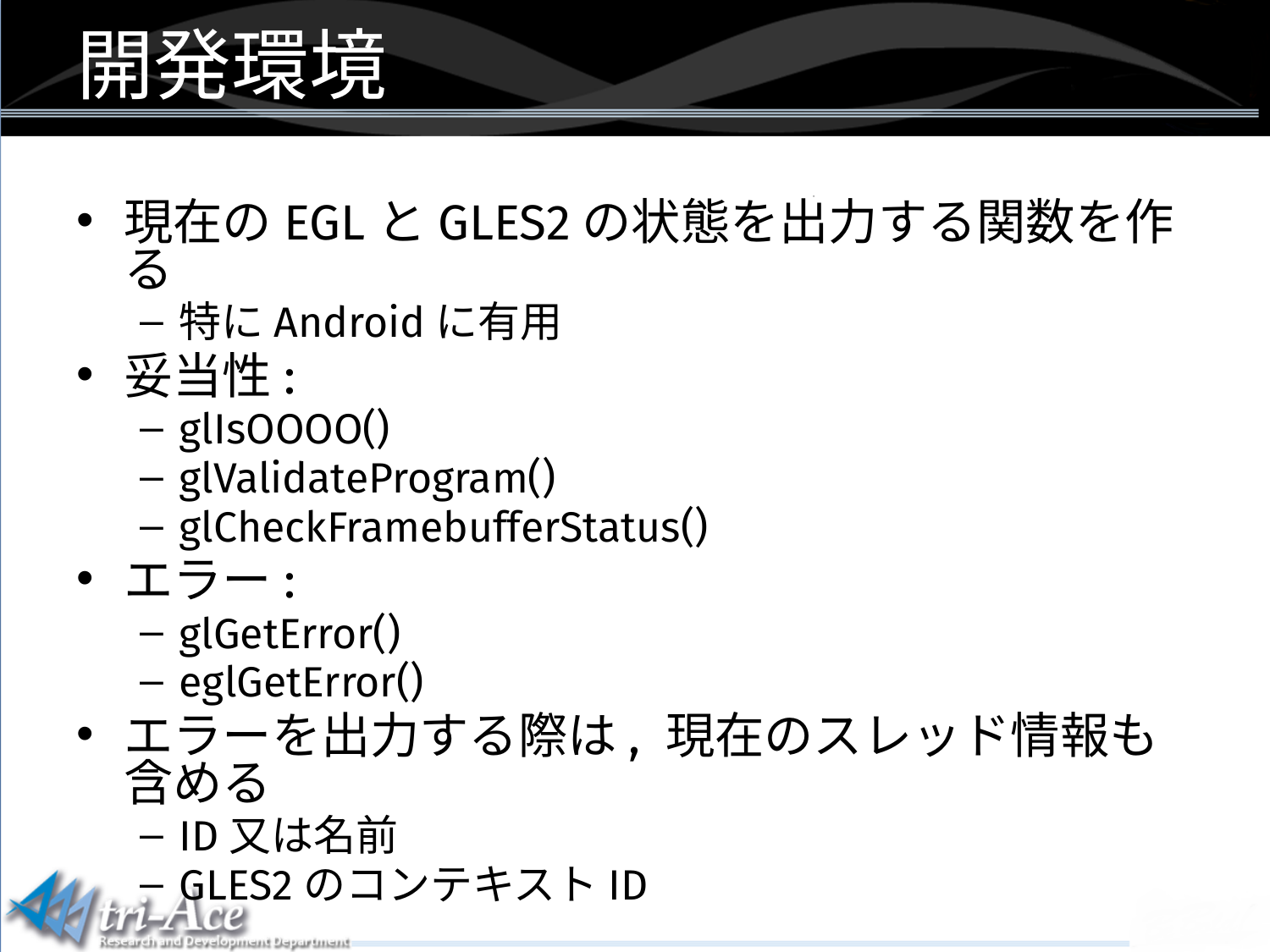

# 開発環境
現在のEGLとGLES2の状態を出力する関数を作る
特にAndroidに有用
妥当性:
glIsOOOO()
glValidateProgram()
glCheckFramebufferStatus()
エラー:
glGetError()
eglGetError()
エラーを出力する際は, 現在のスレッド情報も含める
ID又は名前
GLES2のコンテキストID